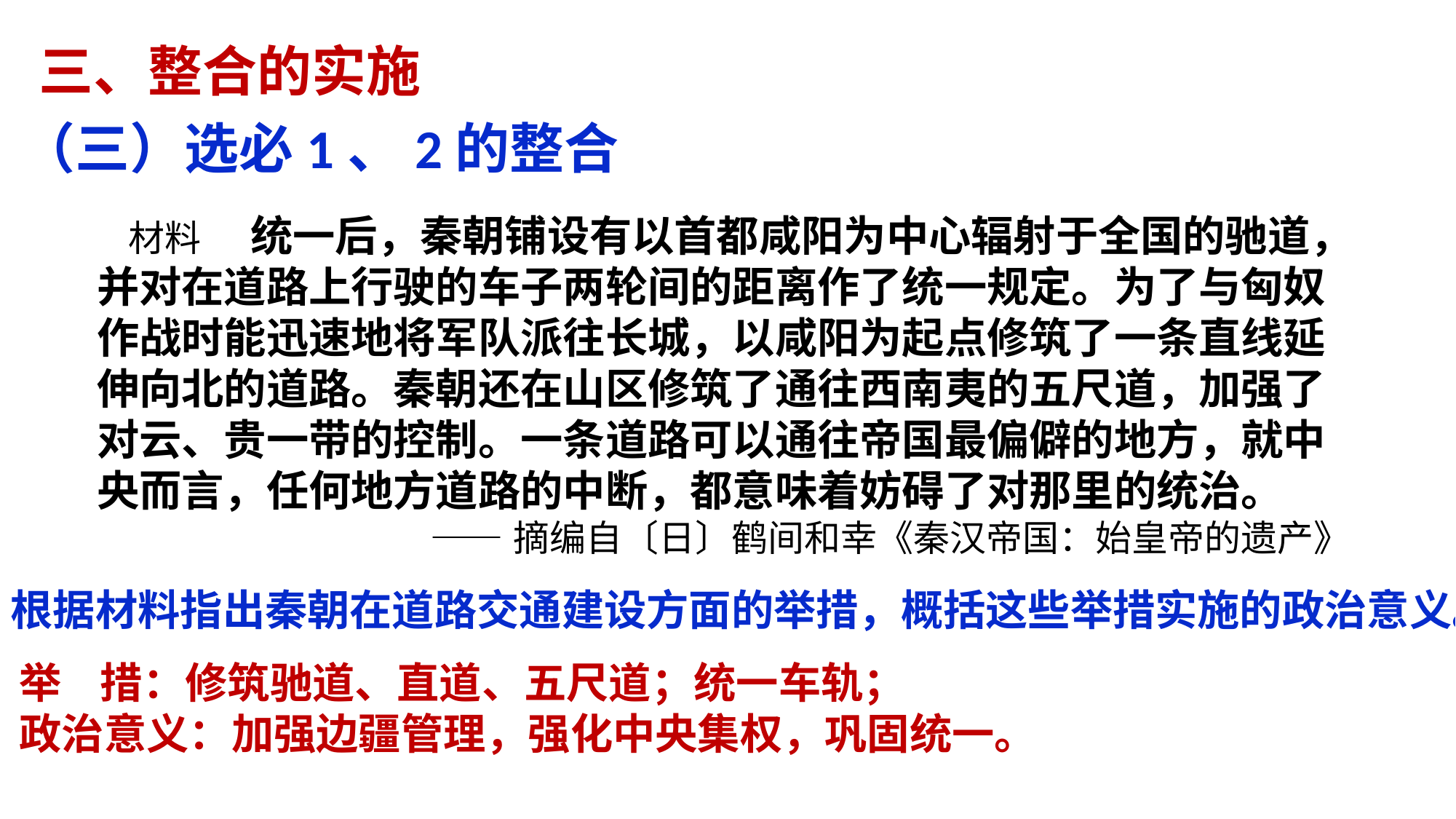

三、整合的实施
（三）选必1、2的整合
材料      统一后，秦朝铺设有以首都咸阳为中心辐射于全国的驰道，并对在道路上行驶的车子两轮间的距离作了统一规定。为了与匈奴作战时能迅速地将军队派往长城，以咸阳为起点修筑了一条直线延伸向北的道路。秦朝还在山区修筑了通往西南夷的五尺道，加强了对云、贵一带的控制。一条道路可以通往帝国最偏僻的地方，就中央而言，任何地方道路的中断，都意味着妨碍了对那里的统治。
                                     ——摘编自〔日〕鹤间和幸《秦汉帝国：始皇帝的遗产》
根据材料指出秦朝在道路交通建设方面的举措，概括这些举措实施的政治意义。
举    措：修筑驰道、直道、五尺道；统一车轨；
政治意义：加强边疆管理，强化中央集权，巩固统一。